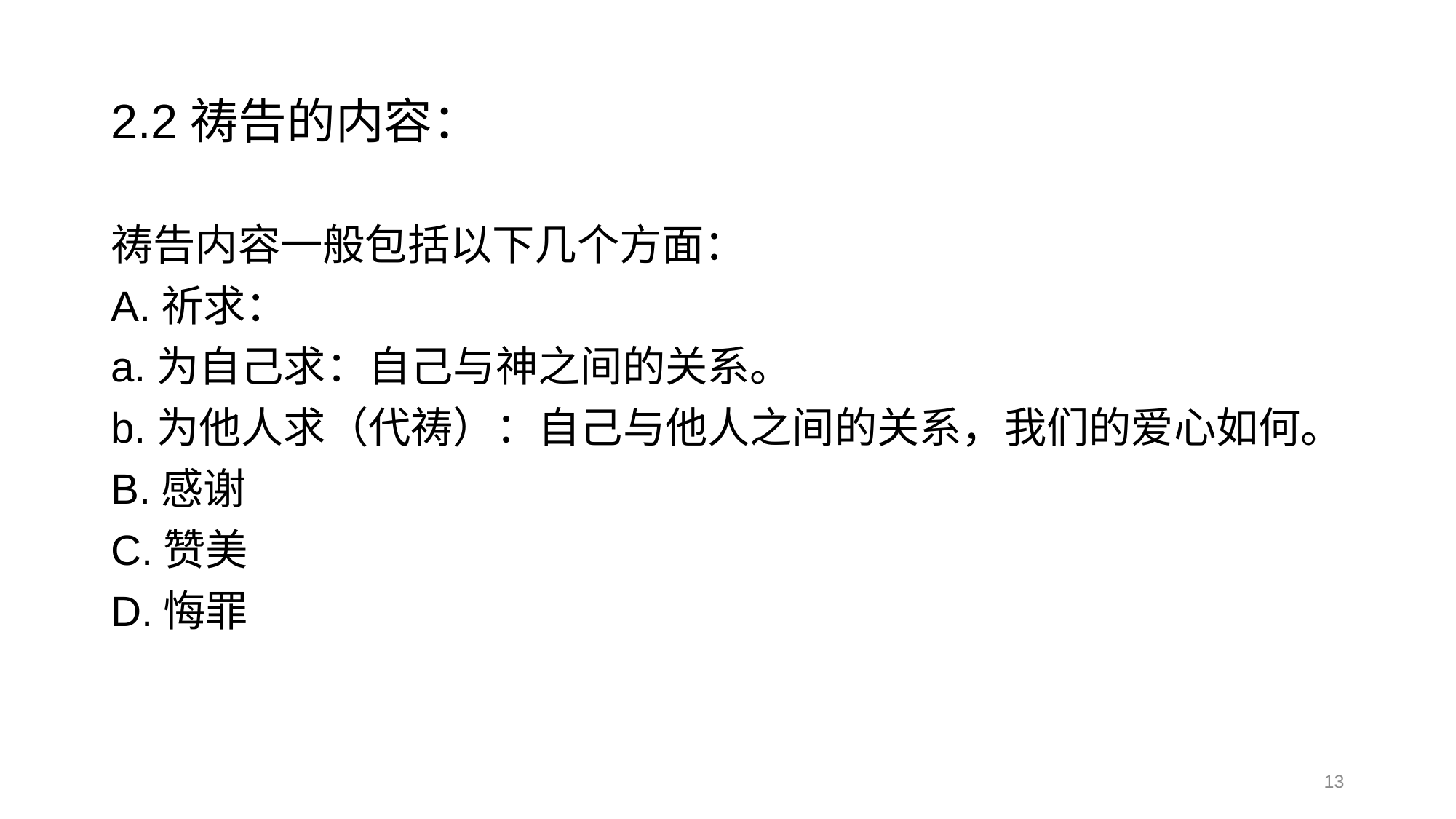

# 2.2祷告的内容：
祷告内容一般包括以下几个方面：
A.祈求：
a.为自己求：自己与神之间的关系。
b.为他人求（代祷）：自己与他人之间的关系，我们的爱心如何。
B.感谢
C.赞美
D.悔罪
13